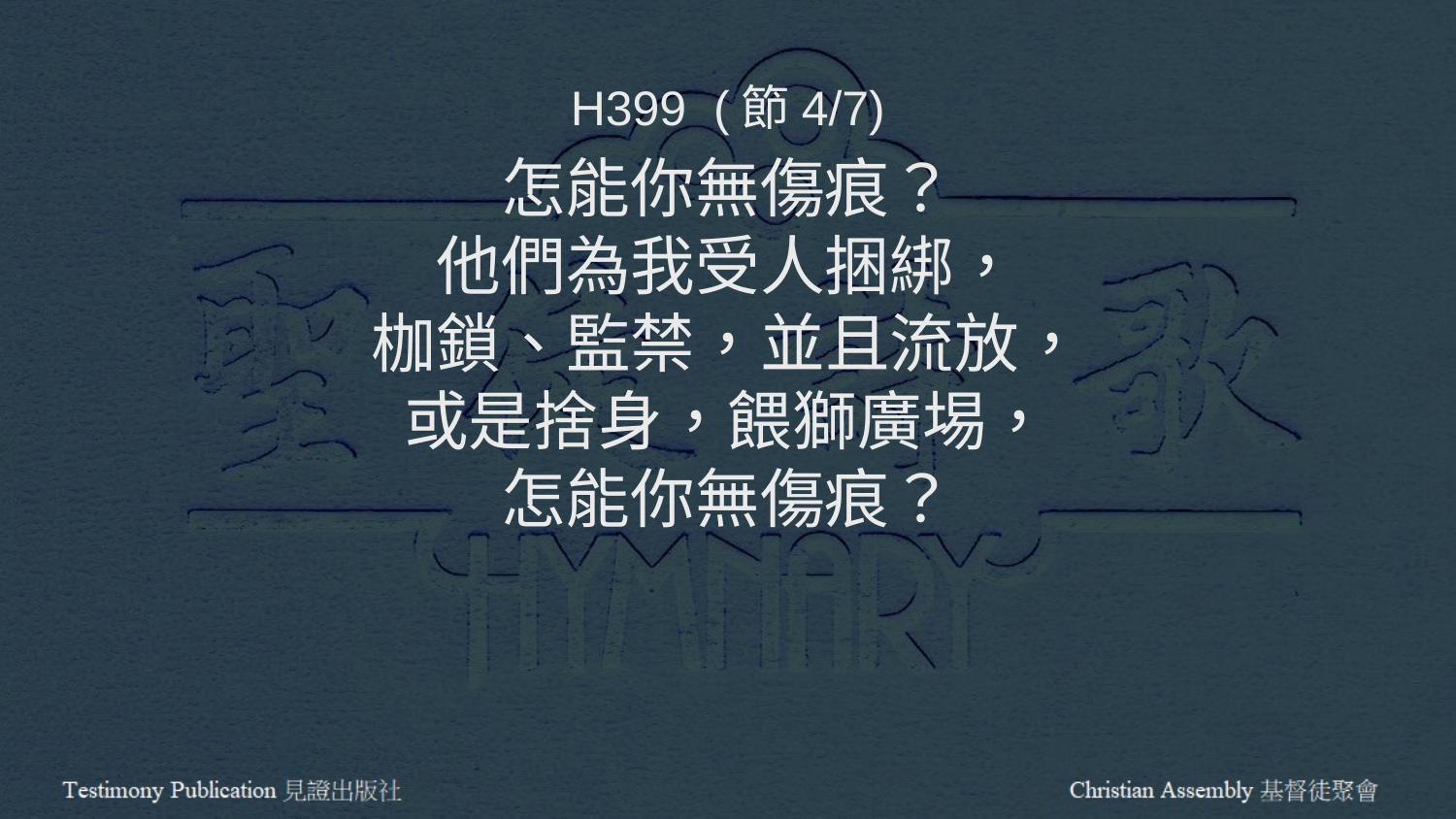

H399  (節4/7)
怎能你無傷痕？
他們為我受人捆綁，
枷鎖、監禁，並且流放，
或是捨身，餵獅廣埸，
怎能你無傷痕？